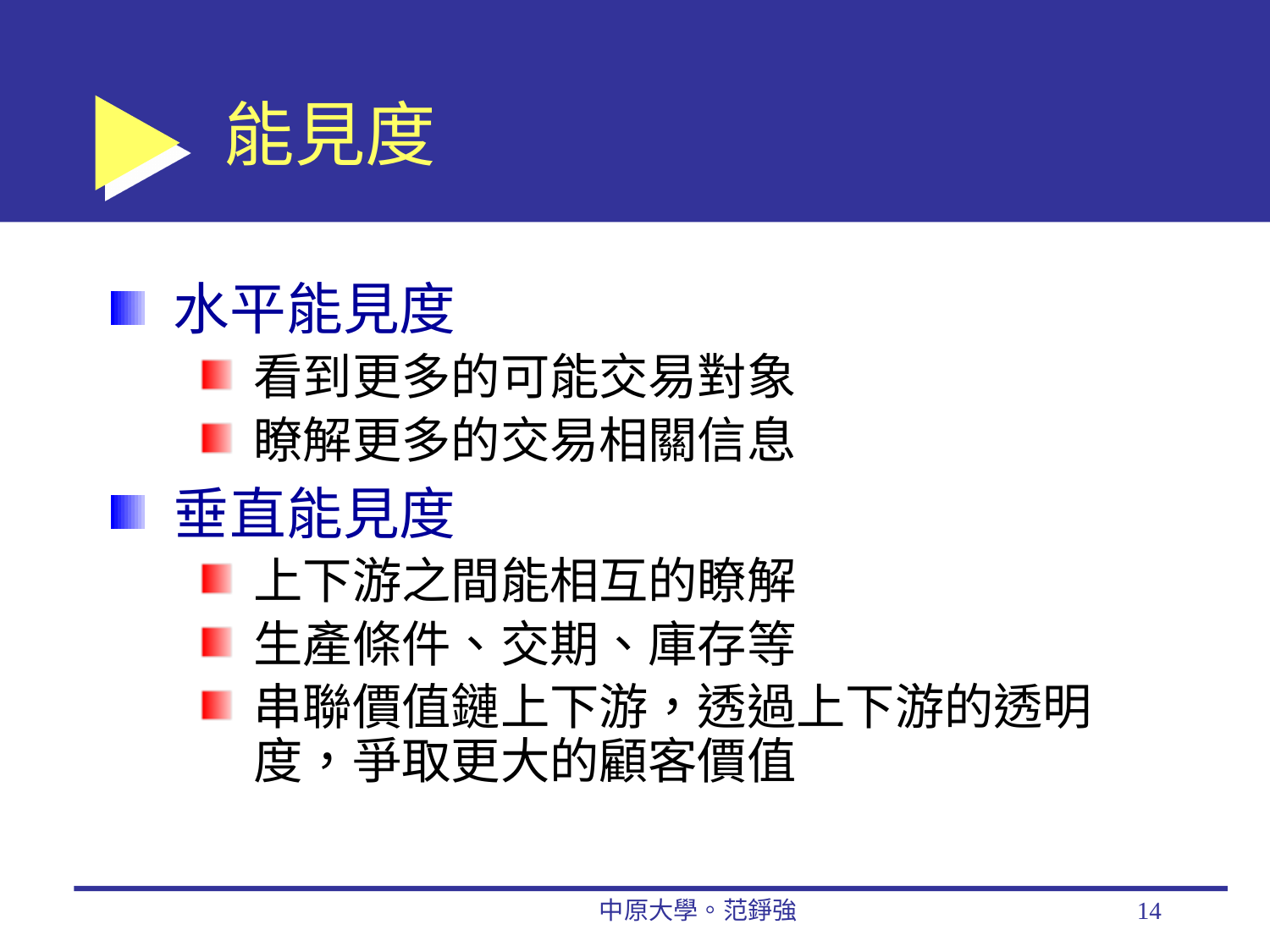

# 能見度
水平能見度
看到更多的可能交易對象
瞭解更多的交易相關信息
垂直能見度
上下游之間能相互的瞭解
生產條件、交期、庫存等
串聯價值鏈上下游，透過上下游的透明度，爭取更大的顧客價值
中原大學。范錚強
14